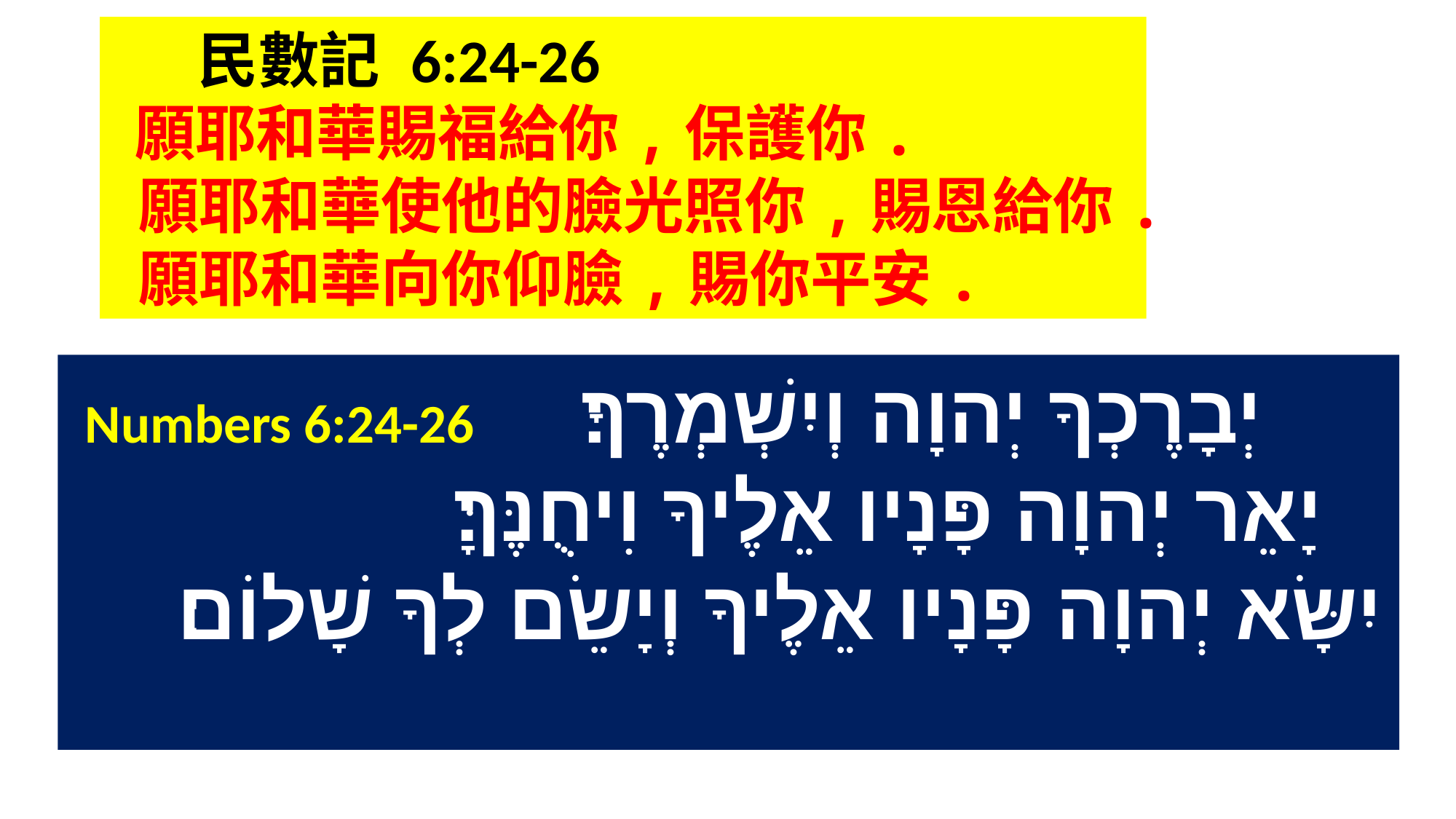

民數記 6:24-26
 願耶和華賜福給你,保護你.
 願耶和華使他的臉光照你,賜恩給你.
 願耶和華向你仰臉,賜你平安.
 ‎  יְבָרֶכְךָ יְהוָה וְיִשְׁמְרֶךָ׃     Numbers 6:24-26
יָאֵר יְהוָה פָּנָיו אֵלֶיךָ וִיחֻנֶּךָּ׃
‎יִשָּׂא יְהוָה פָּנָיו אֵלֶיךָ וְיָשֵׂם לְךָ שָׁלוֹם׃